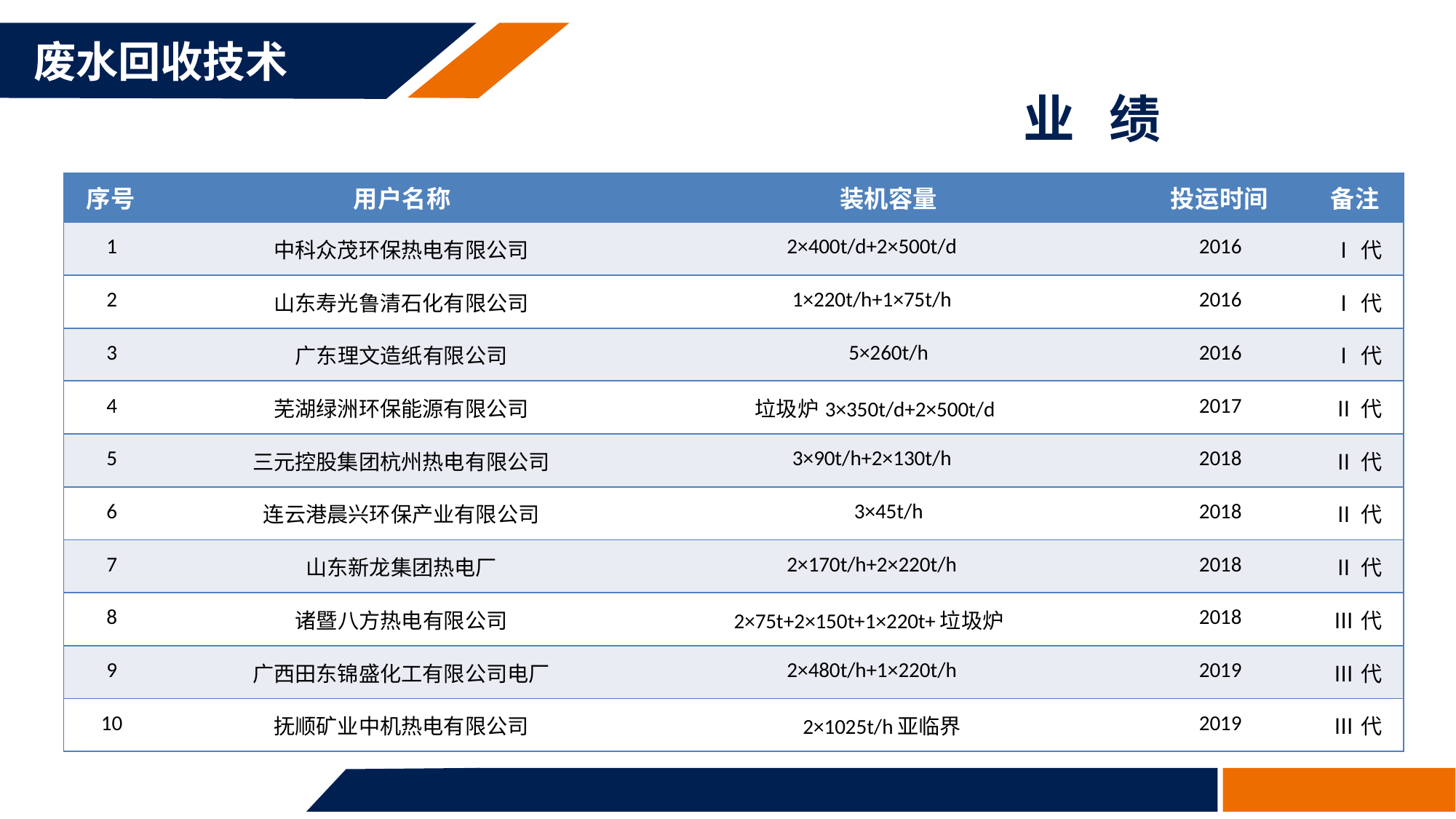

废水回收技术
业   绩
| 序号 | 用户名称 | 装机容量 | 投运时间 | 备注 |
| --- | --- | --- | --- | --- |
| 1 | 中科众茂环保热电有限公司 | 2×400t/d+2×500t/d | 2016 | Ⅰ代 |
| 2 | 山东寿光鲁清石化有限公司 | 1×220t/h+1×75t/h | 2016 | Ⅰ代 |
| 3 | 广东理文造纸有限公司 | 5×260t/h | 2016 | Ⅰ代 |
| 4 | 芜湖绿洲环保能源有限公司 | 垃圾炉3×350t/d+2×500t/d | 2017 | Ⅱ代 |
| 5 | 三元控股集团杭州热电有限公司 | 3×90t/h+2×130t/h | 2018 | Ⅱ代 |
| 6 | 连云港晨兴环保产业有限公司 | 3×45t/h | 2018 | Ⅱ代 |
| 7 | 山东新龙集团热电厂 | 2×170t/h+2×220t/h | 2018 | Ⅱ代 |
| 8 | 诸暨八方热电有限公司 | 2×75t+2×150t+1×220t+垃圾炉 | 2018 | Ⅲ代 |
| 9 | 广西田东锦盛化工有限公司电厂 | 2×480t/h+1×220t/h | 2019 | Ⅲ代 |
| 10 | 抚顺矿业中机热电有限公司 | 2×1025t/h亚临界 | 2019 | Ⅲ代 |